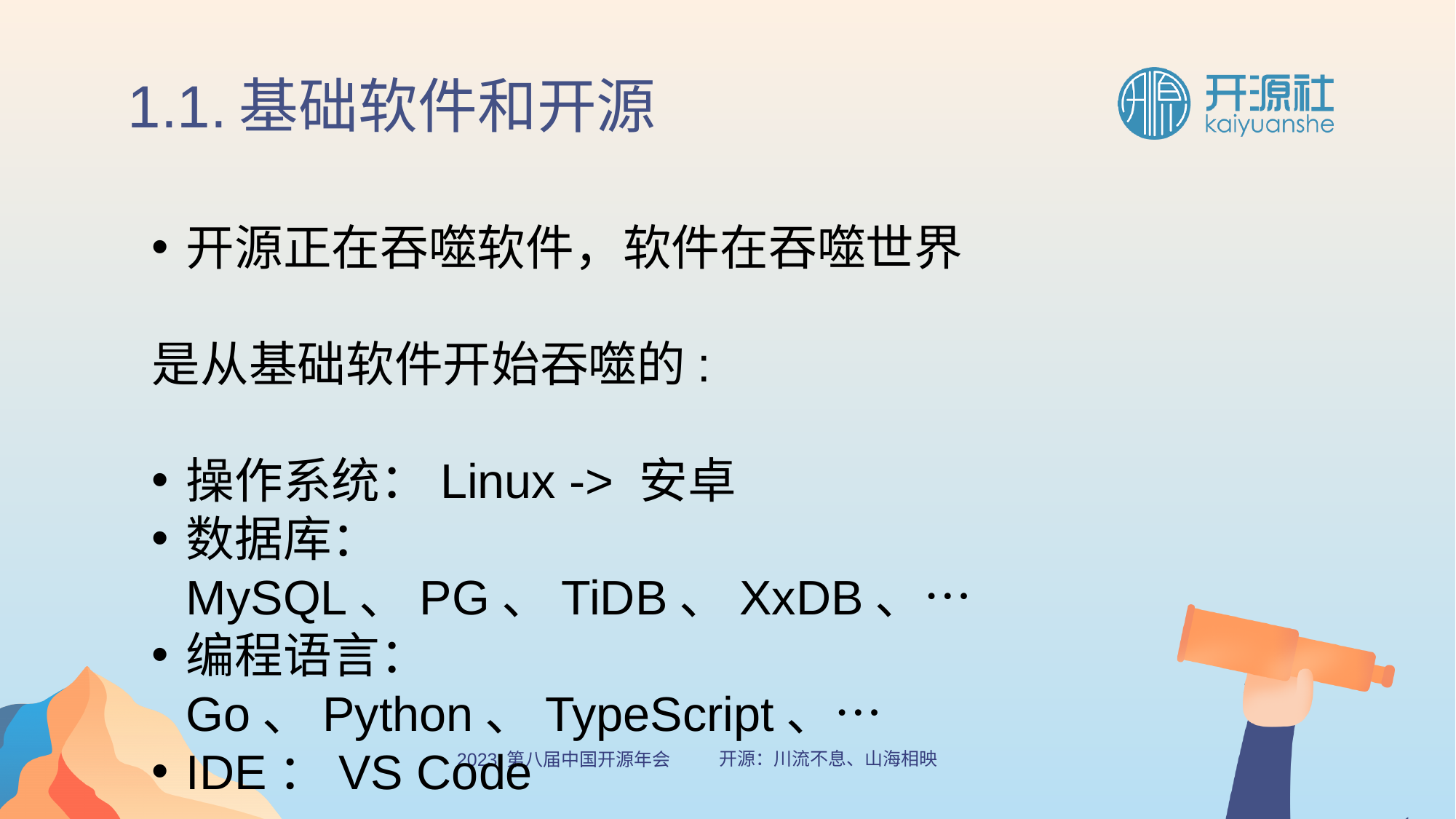

1.1.基础软件和开源
开源正在吞噬软件，软件在吞噬世界

是从基础软件开始吞噬的:

操作系统：Linux -> 安卓
数据库：MySQL、PG、TiDB、XxDB、…
编程语言：Go、Python、TypeScript、…
IDE：VS Code